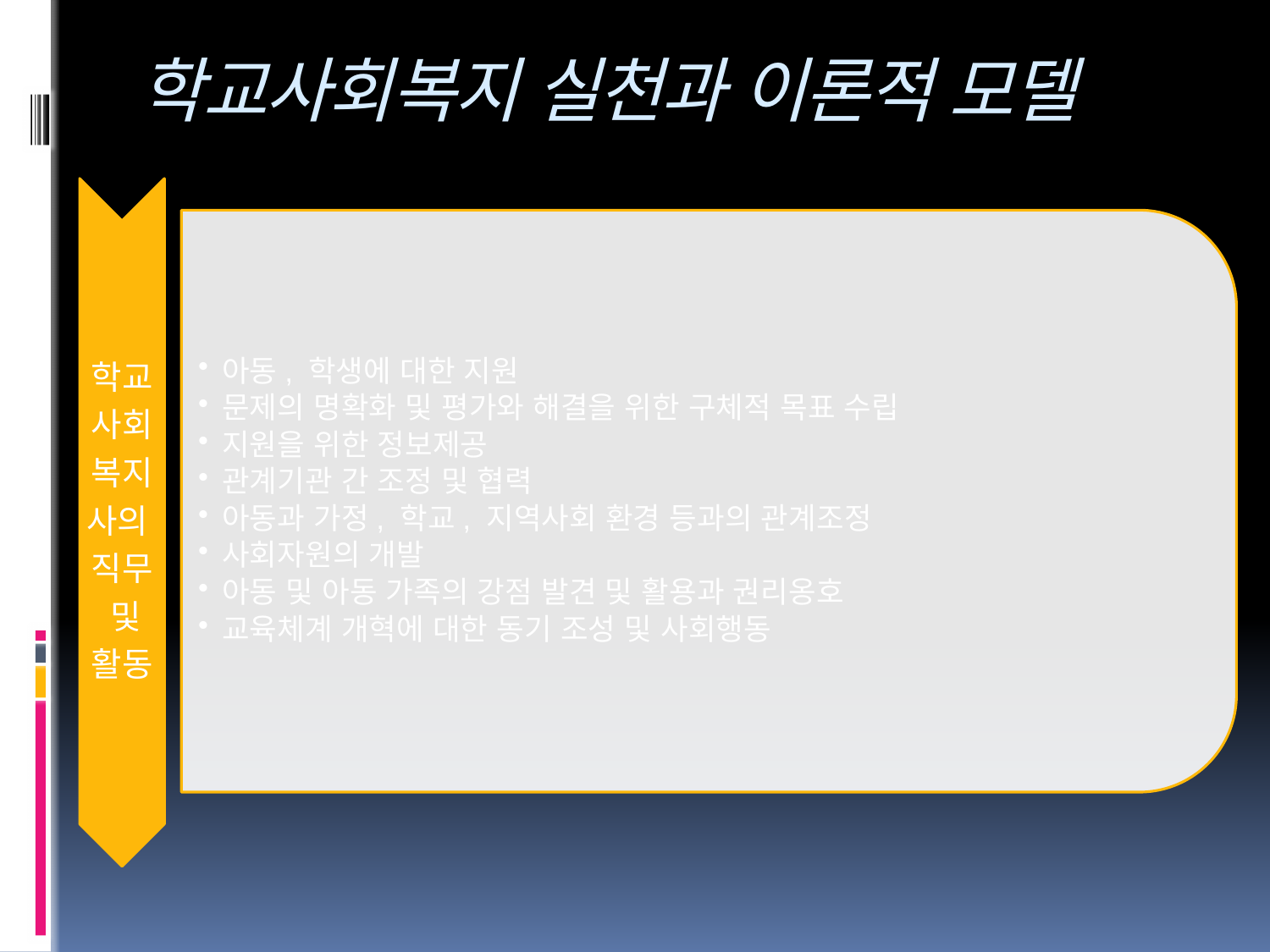

# 학교사회복지 실천과 이론적 모델
학교
사회
복지
사의
직무
 및
활동
아동, 학생에 대한 지원
문제의 명확화 및 평가와 해결을 위한 구체적 목표 수립
지원을 위한 정보제공
관계기관 간 조정 및 협력
아동과 가정, 학교, 지역사회 환경 등과의 관계조정
사회자원의 개발
아동 및 아동 가족의 강점 발견 및 활용과 권리옹호
교육체계 개혁에 대한 동기 조성 및 사회행동